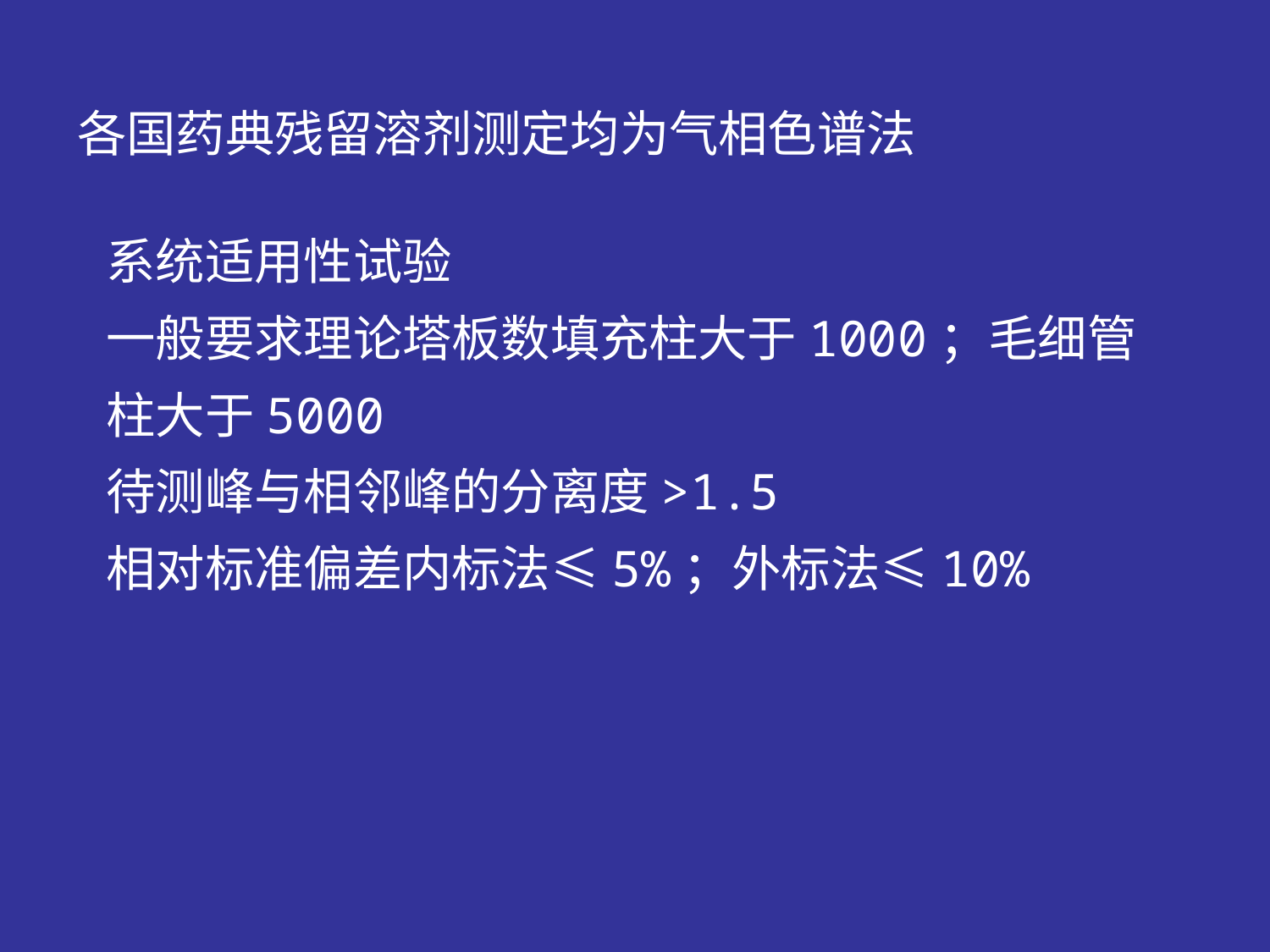

各国药典残留溶剂测定均为气相色谱法
系统适用性试验
一般要求理论塔板数填充柱大于1000；毛细管柱大于5000
待测峰与相邻峰的分离度>1.5
相对标准偏差内标法≤5%；外标法≤10%